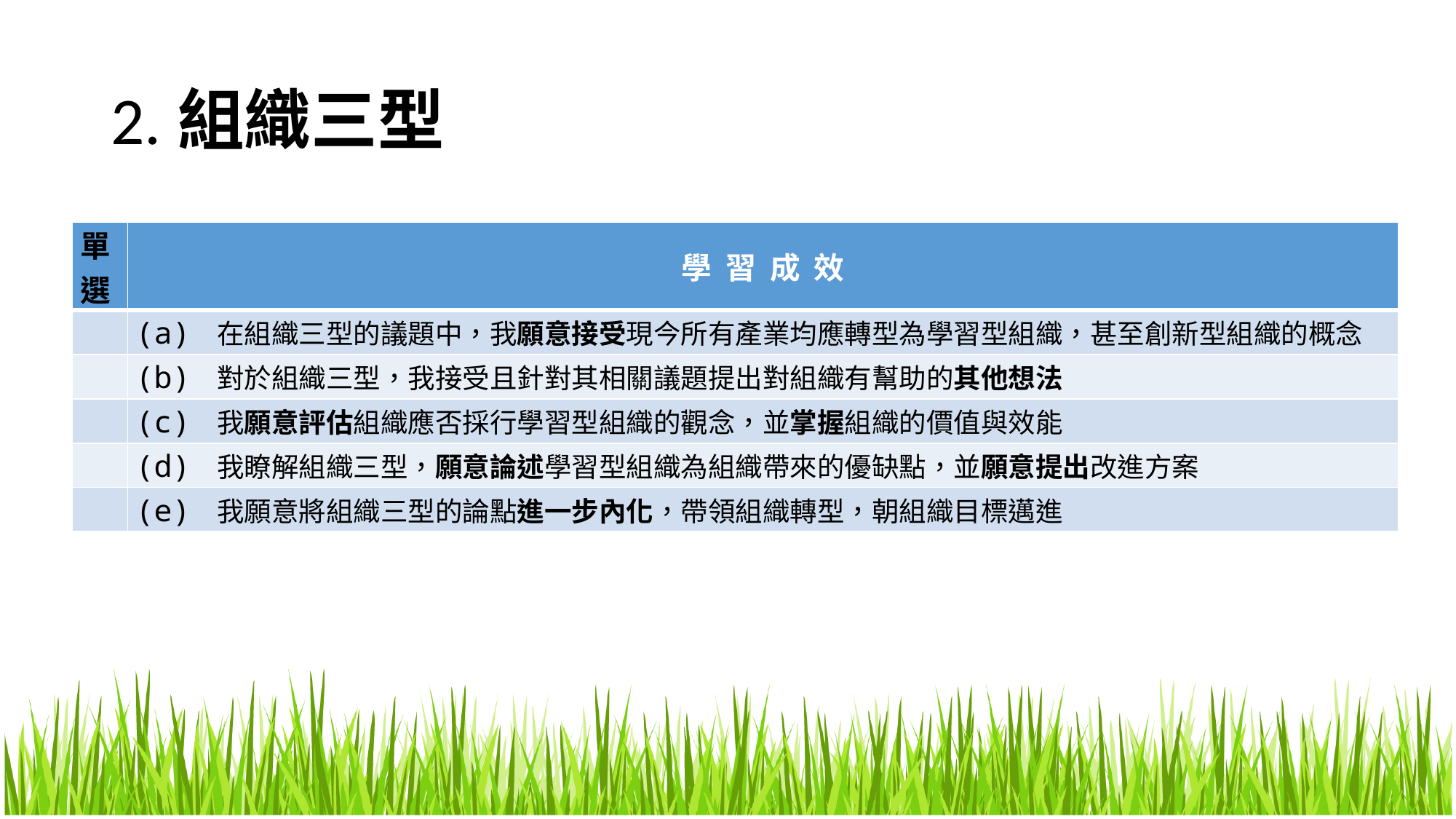

# 2.組織三型
| 單選 | 學 習 成 效 |
| --- | --- |
|  | (a) 在組織三型的議題中，我願意接受現今所有產業均應轉型為學習型組織，甚至創新型組織的概念 |
|  | (b) 對於組織三型，我接受且針對其相關議題提出對組織有幫助的其他想法 |
|  | (c) 我願意評估組織應否採行學習型組織的觀念，並掌握組織的價值與效能 |
|  | (d) 我瞭解組織三型，願意論述學習型組織為組織帶來的優缺點，並願意提出改進方案 |
|  | (e) 我願意將組織三型的論點進一步內化，帶領組織轉型，朝組織目標邁進 |